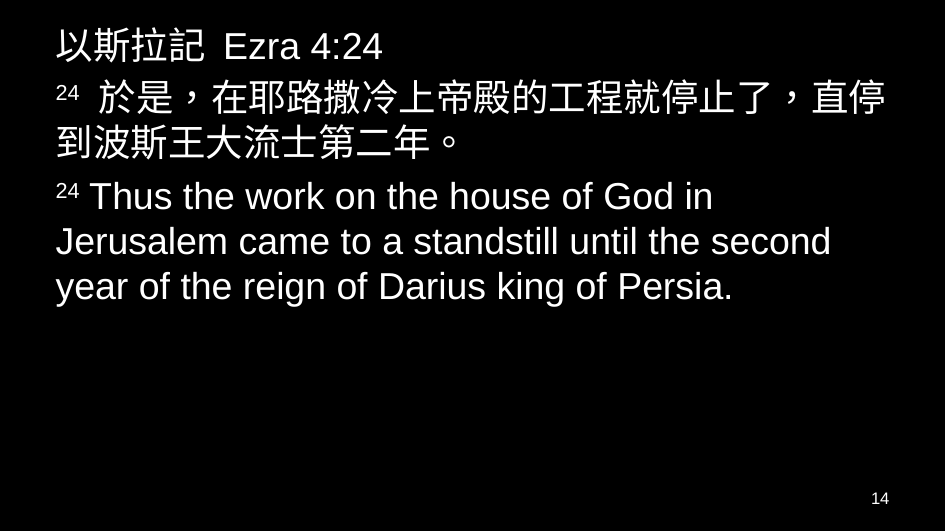

以斯拉記 Ezra 4:24
24 於是，在耶路撒冷上帝殿的工程就停止了，直停到波斯王大流士第二年。
24 Thus the work on the house of God in Jerusalem came to a standstill until the second year of the reign of Darius king of Persia.

14